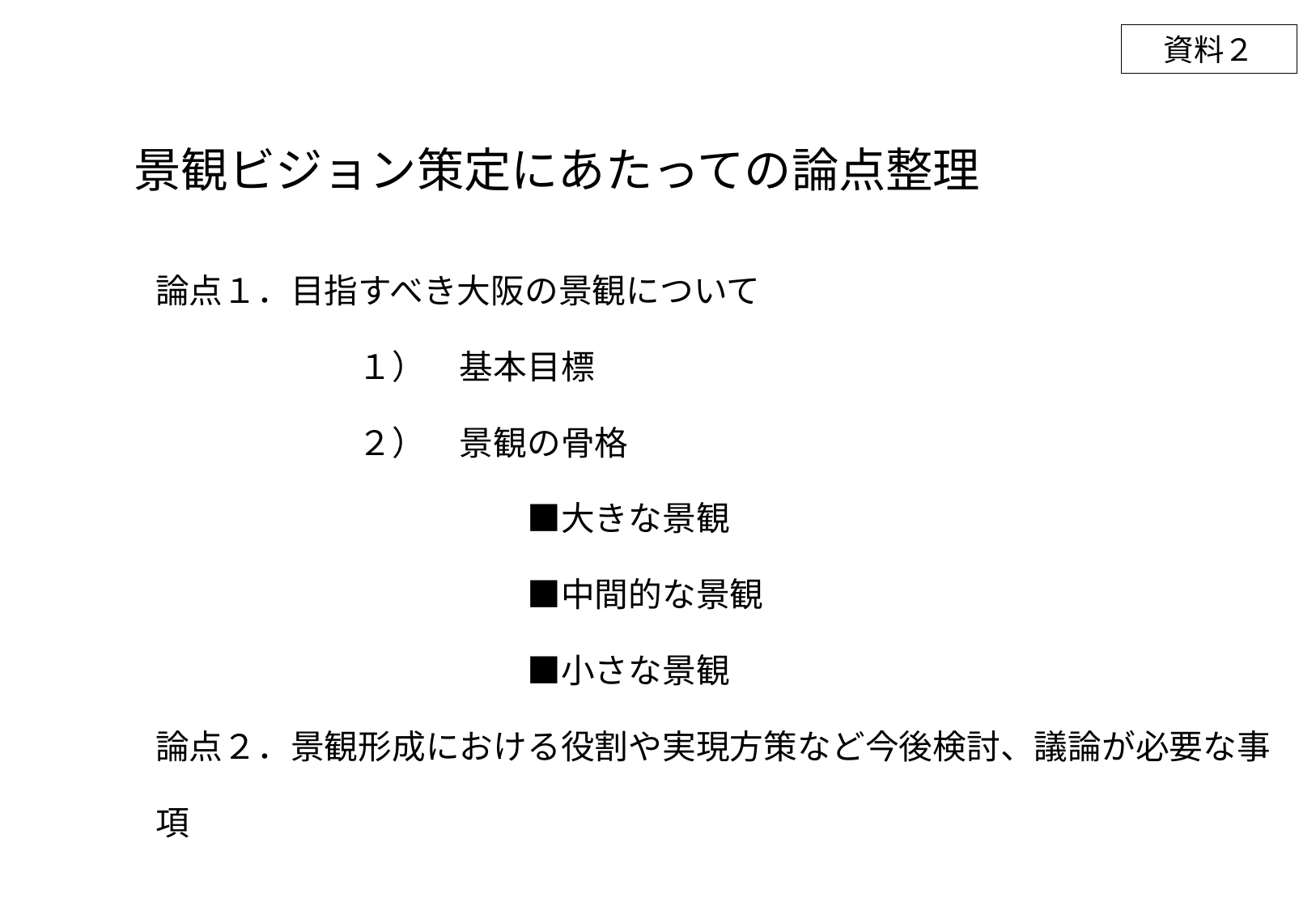

資料２
景観ビジョン策定にあたっての論点整理
論点１．目指すべき大阪の景観について
　　　　　　１）　基本目標
　　　　　　２）　景観の骨格
　　　　　　　　　　　■大きな景観
　　　　　　　　　　　■中間的な景観
　　　　　　　　　　　■小さな景観
論点２．景観形成における役割や実現方策など今後検討、議論が必要な事項